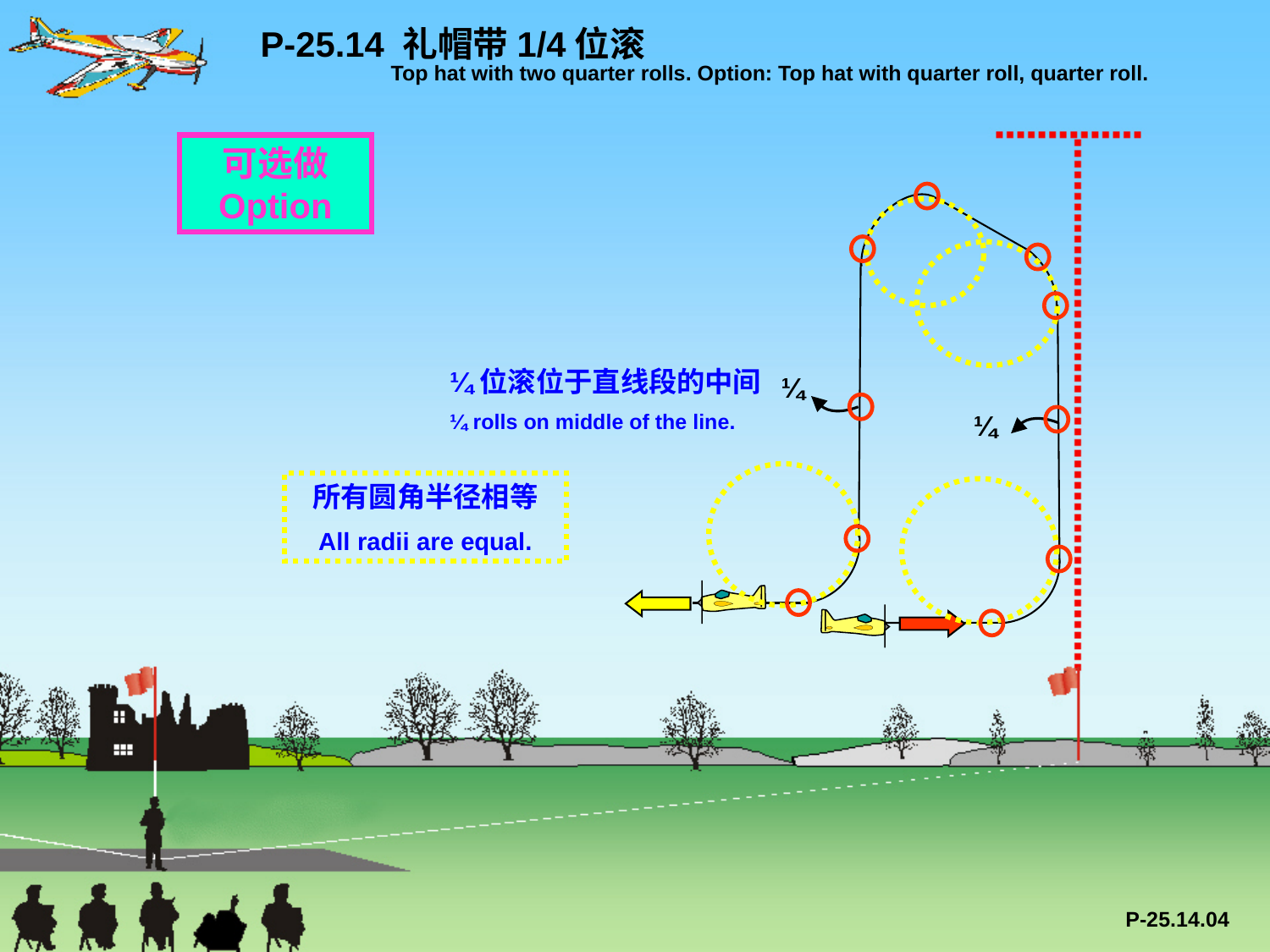

P-25.14 礼帽带1/4位滚
                      Top hat with two quarter rolls. Option: Top hat with quarter roll, quarter roll.
可选做 Option

¼位滚位于直线段的中间
¼ rolls on middle of the line.
¼

¼

所有圆角半径相等
All radii are equal.

P-25.14.04